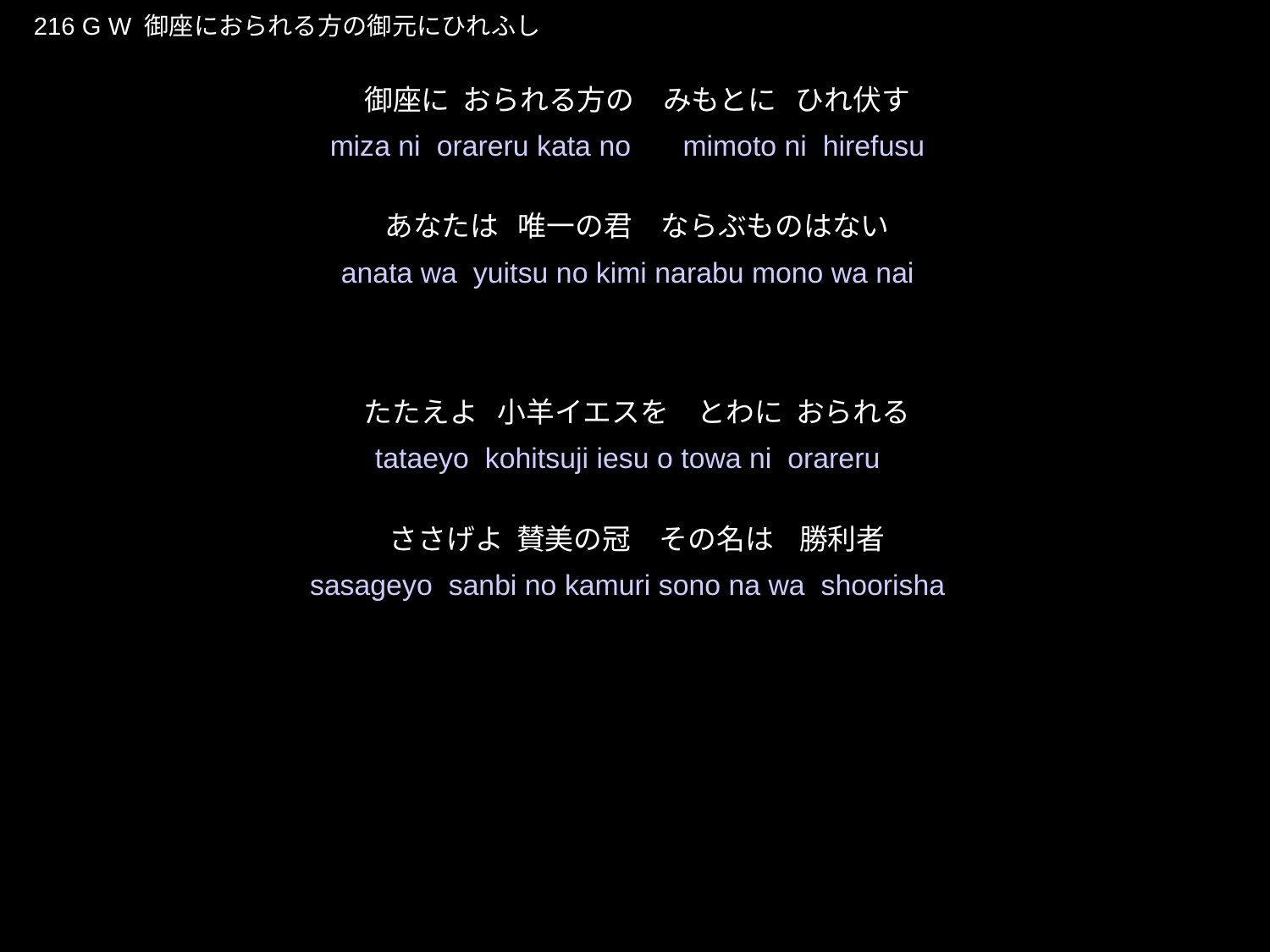

みざにおられるかたのみもとにひれふし
★W
216 G W 御座におられる方の御元にひれふし
御座に  おられる方の　みもとに   ひれ伏す
あなたは   唯一の君　ならぶものはない
たたえよ   小羊イエスを　とわに  おられる
ささげよ  賛美の冠　その名は    勝利者
★４
miza ni  orareru kata no　mimoto ni  hirefusu
anata wa  yuitsu no kimi narabu mono wa nai
tataeyo  kohitsuji iesu o towa ni  orareru
sasageyo  sanbi no kamuri sono na wa  shoorisha